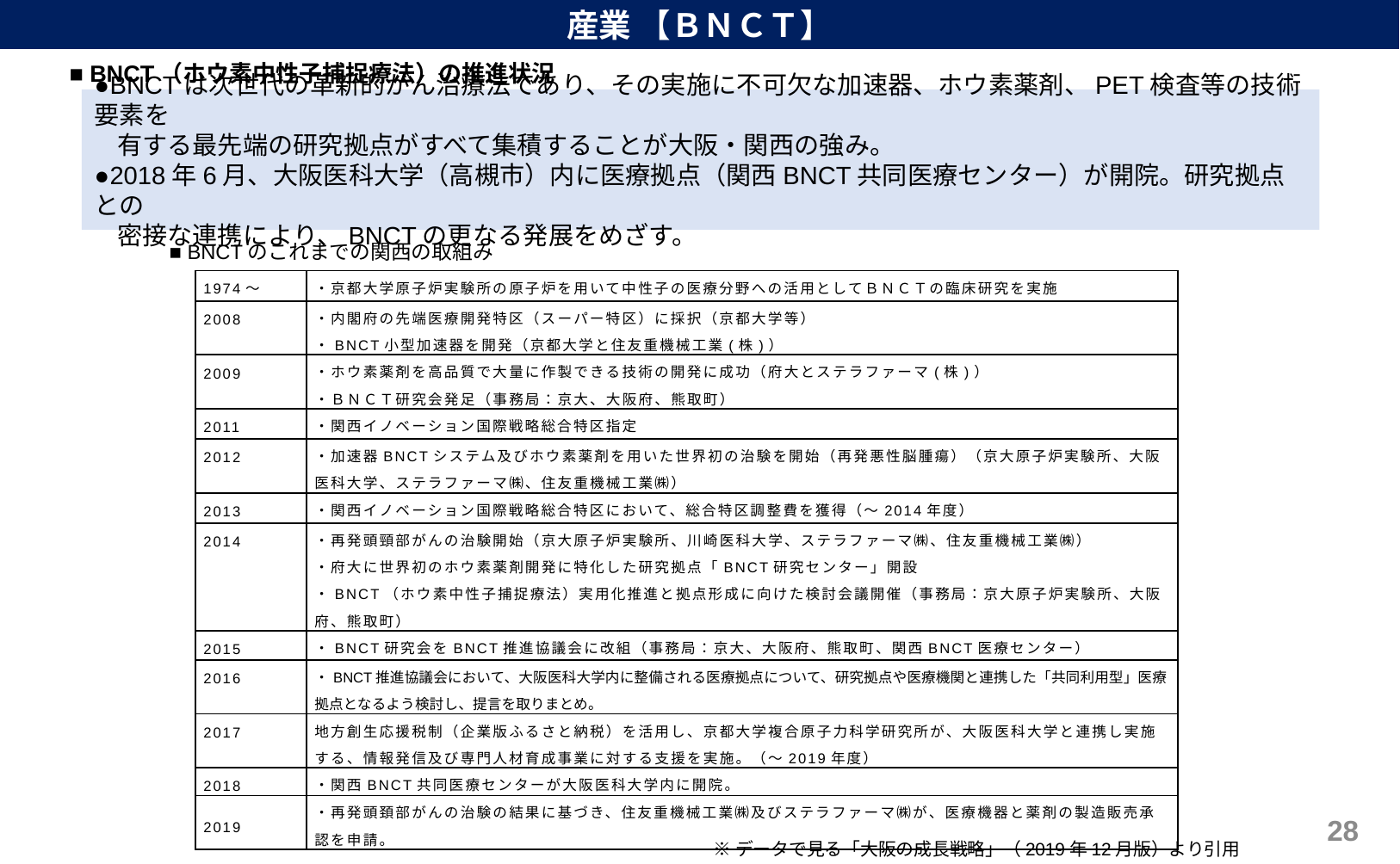

産業 【ＢＮＣＴ】
■ BNCT（ホウ素中性子捕捉療法）の推進状況
●BNCTは次世代の革新的がん治療法であり、その実施に不可欠な加速器、ホウ素薬剤、PET検査等の技術要素を
   有する最先端の研究拠点がすべて集積することが大阪・関西の強み。
●2018年6月、大阪医科大学（高槻市）内に医療拠点（関西BNCT共同医療センター）が開院。研究拠点との
   密接な連携により、BNCTの更なる発展をめざす。
■ BNCTのこれまでの関西の取組み
| 1974～ | ・京都大学原子炉実験所の原子炉を用いて中性子の医療分野への活用としてＢＮＣＴの臨床研究を実施 |
| --- | --- |
| 2008 | ・内閣府の先端医療開発特区（スーパー特区）に採択（京都大学等） ・BNCT小型加速器を開発（京都大学と住友重機械工業(株)） |
| 2009 | ・ホウ素薬剤を高品質で大量に作製できる技術の開発に成功（府大とステラファーマ(株)） ・ＢＮＣＴ研究会発足（事務局：京大、大阪府、熊取町） |
| 2011 | ・関西イノベーション国際戦略総合特区指定 |
| 2012 | ・加速器BNCTシステム及びホウ素薬剤を用いた世界初の治験を開始（再発悪性脳腫瘍）（京大原子炉実験所、大阪医科大学、ステラファーマ㈱、住友重機械工業㈱） |
| 2013 | ・関西イノベーション国際戦略総合特区において、総合特区調整費を獲得（～2014年度） |
| 2014 | ・再発頭頸部がんの治験開始（京大原子炉実験所、川崎医科大学、ステラファーマ㈱、住友重機械工業㈱） ・府大に世界初のホウ素薬剤開発に特化した研究拠点「BNCT研究センター」開設 ・BNCT（ホウ素中性子捕捉療法）実用化推進と拠点形成に向けた検討会議開催（事務局：京大原子炉実験所、大阪府、熊取町） |
| 2015 | ・BNCT研究会をBNCT推進協議会に改組（事務局：京大、大阪府、熊取町、関西BNCT医療センター） |
| 2016 | ・BNCT推進協議会において、大阪医科大学内に整備される医療拠点について、研究拠点や医療機関と連携した「共同利用型」医療拠点となるよう検討し、提言を取りまとめ。 |
| 2017 | 地方創生応援税制（企業版ふるさと納税）を活用し、京都大学複合原子力科学研究所が、大阪医科大学と連携し実施する、情報発信及び専門人材育成事業に対する支援を実施。（～2019年度） |
| 2018 | ・関西BNCT共同医療センターが大阪医科大学内に開院。 |
| 2019 | ・再発頭頚部がんの治験の結果に基づき、住友重機械工業㈱及びステラファーマ㈱が、医療機器と薬剤の製造販売承認を申請。 |

28
※データで見る「大阪の成長戦略」（2019年12月版）より引用